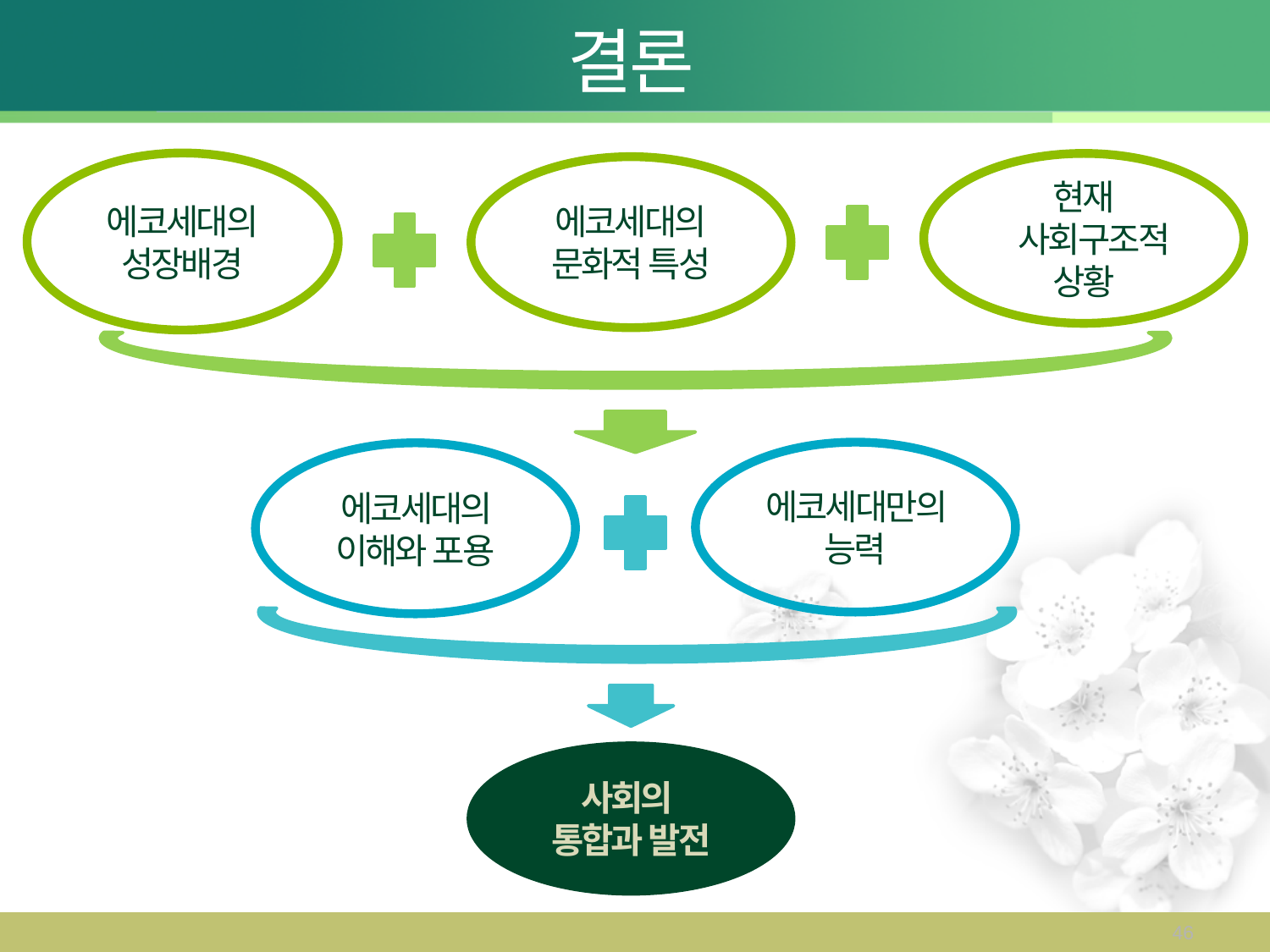

# 결론
에코세대의
성장배경
현재
 사회구조적 상황
에코세대의
문화적 특성

에코세대만의 능력
에코세대의 이해와 포용

사회의
통합과 발전
46